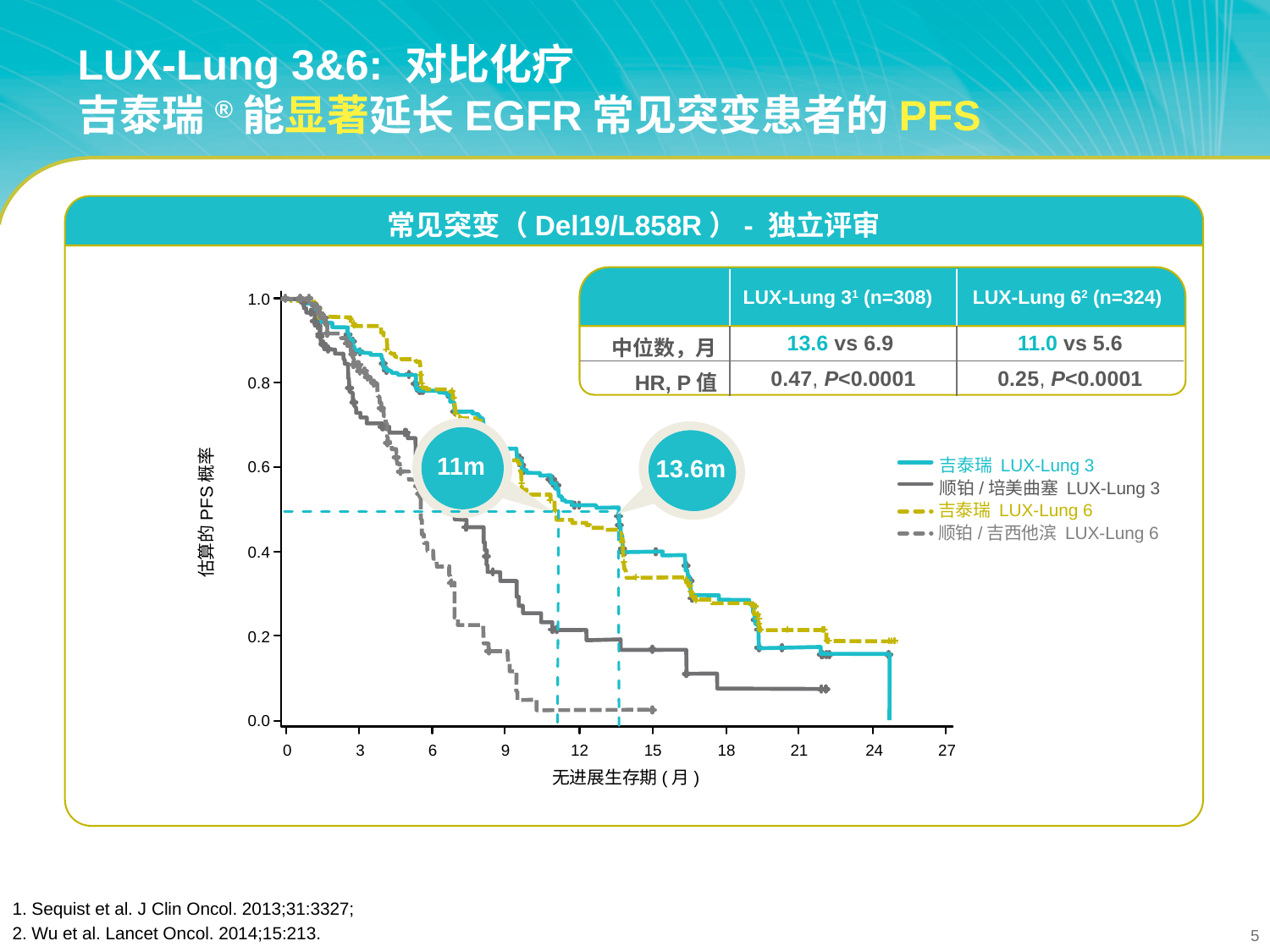

LUX-Lung 3&6: 对比化疗
吉泰瑞®能显著延长EGFR常见突变患者的PFS
常见突变（Del19/L858R）- 独立评审

|  | LUX-Lung 31 (n=308) | LUX-Lung 62 (n=324) |
| --- | --- | --- |
| 中位数，月 | 13.6 vs 6.9 | 11.0 vs 5.6 |
| HR, P值 | 0.47, P<0.0001 | 0.25, P<0.0001 |
1.0

总体人群的PFS
0.8

11m

13.6m
吉泰瑞 LUX-Lung 3
顺铂/培美曲塞 LUX-Lung 3
吉泰瑞 LUX-Lung 6
顺铂/吉西他滨 LUX-Lung 6
0.6
估算的PFS概率
0.4
0.2
0.0
0
3
6
9
12
15
18
21
24
27
无进展生存期(月)
1. Sequist et al. J Clin Oncol. 2013;31:3327;
2. Wu et al. Lancet Oncol. 2014;15:213.